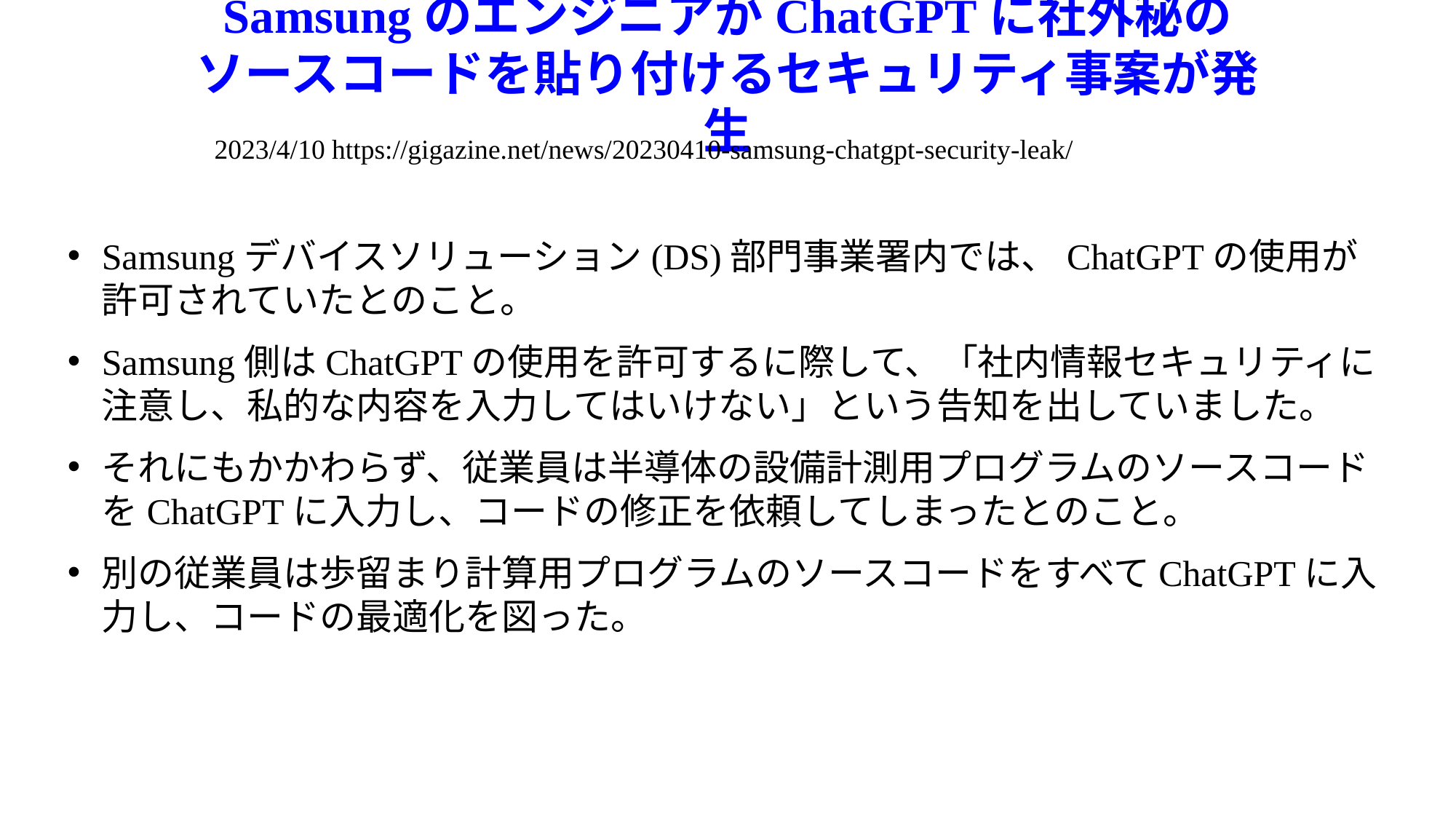

# SamsungのエンジニアがChatGPTに社外秘のソースコードを貼り付けるセキュリティ事案が発生
2023/4/10 https://gigazine.net/news/20230410-samsung-chatgpt-security-leak/
Samsungデバイスソリューション(DS)部門事業署内では、ChatGPTの使用が許可されていたとのこと。
Samsung側はChatGPTの使用を許可するに際して、「社内情報セキュリティに注意し、私的な内容を入力してはいけない」という告知を出していました。
それにもかかわらず、従業員は半導体の設備計測用プログラムのソースコードをChatGPTに入力し、コードの修正を依頼してしまったとのこと。
別の従業員は歩留まり計算用プログラムのソースコードをすべてChatGPTに入力し、コードの最適化を図った。